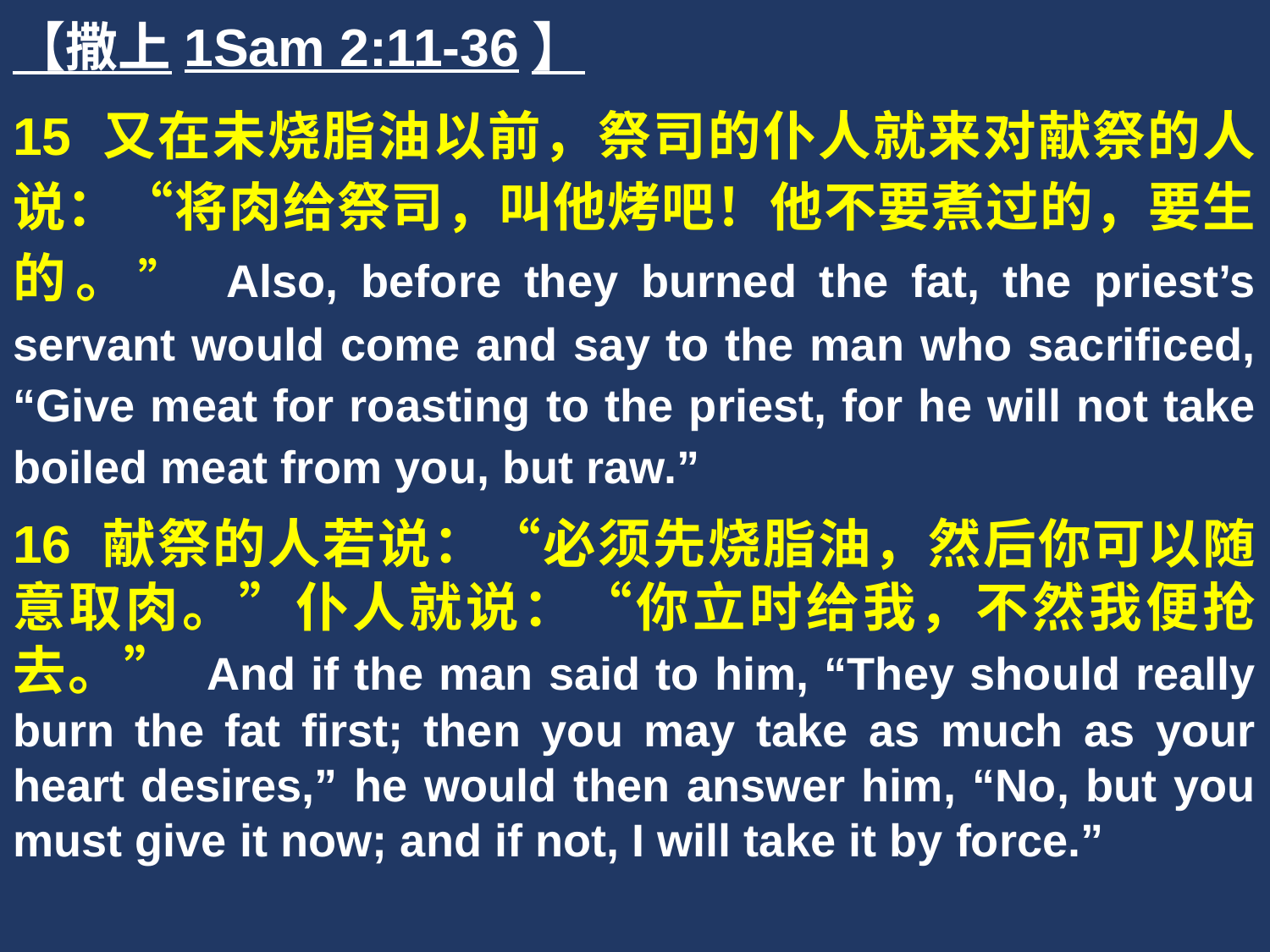

【撒上1Sam 2:11-36】
15 又在未烧脂油以前，祭司的仆人就来对献祭的人说：“将肉给祭司，叫他烤吧！他不要煮过的，要生的。” Also, before they burned the fat, the priest’s servant would come and say to the man who sacrificed, “Give meat for roasting to the priest, for he will not take boiled meat from you, but raw.”
16 献祭的人若说：“必须先烧脂油，然后你可以随意取肉。”仆人就说：“你立时给我，不然我便抢去。” And if the man said to him, “They should really burn the fat first; then you may take as much as your heart desires,” he would then answer him, “No, but you must give it now; and if not, I will take it by force.”